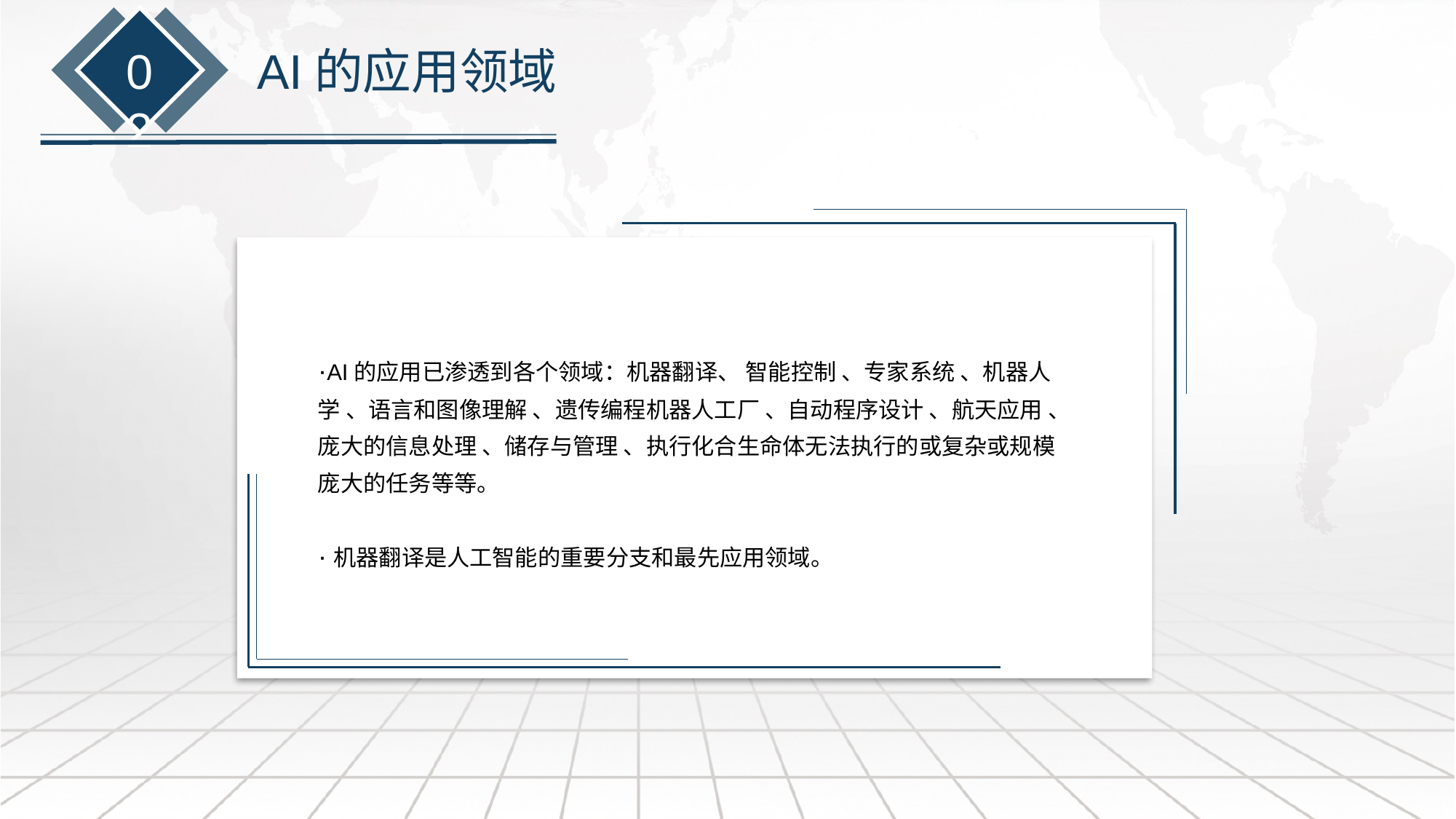

02
AI的应用领域

·AI的应用已渗透到各个领域：机器翻译、 智能控制 、专家系统 、机器人学 、语言和图像理解 、遗传编程机器人工厂 、自动程序设计 、航天应用 、庞大的信息处理 、储存与管理 、执行化合生命体无法执行的或复杂或规模庞大的任务等等。
·机器翻译是人工智能的重要分支和最先应用领域。